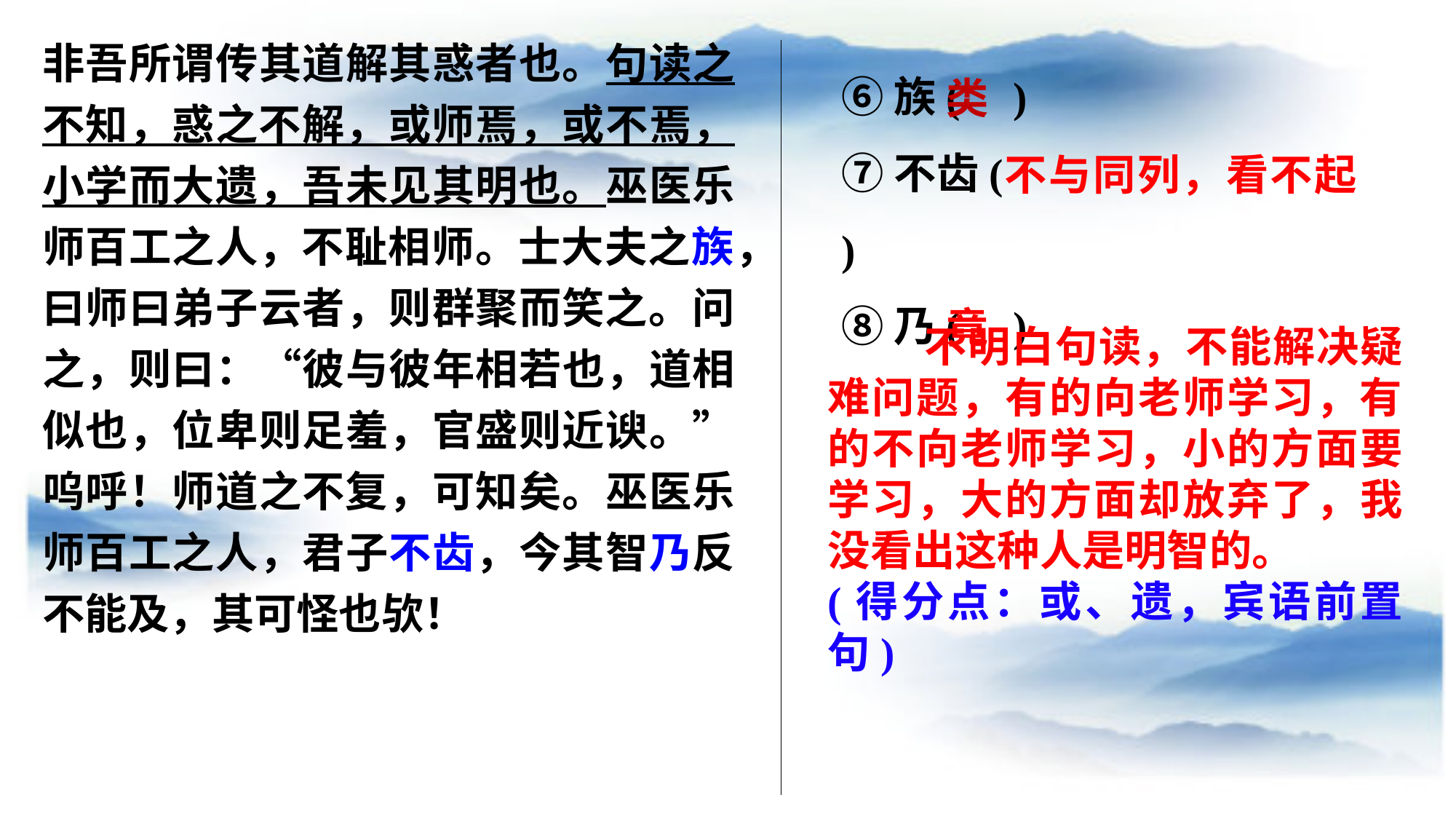

非吾所谓传其道解其惑者也。句读之不知，惑之不解，或师焉，或不焉，小学而大遗，吾未见其明也。巫医乐师百工之人，不耻相师。士大夫之族，曰师曰弟子云者，则群聚而笑之。问之，则曰：“彼与彼年相若也，道相似也，位卑则足羞，官盛则近谀。”呜呼！师道之不复，可知矣。巫医乐师百工之人，君子不齿，今其智乃反不能及，其可怪也欤！
⑥族(     )
⑦不齿(                                 )
⑧乃(     )
类
    不与同列，看不起
竟
        不明白句读，不能解决疑难问题，有的向老师学习，有的不向老师学习，小的方面要学习，大的方面却放弃了，我没看出这种人是明智的。
(得分点：或、遗，宾语前置句)